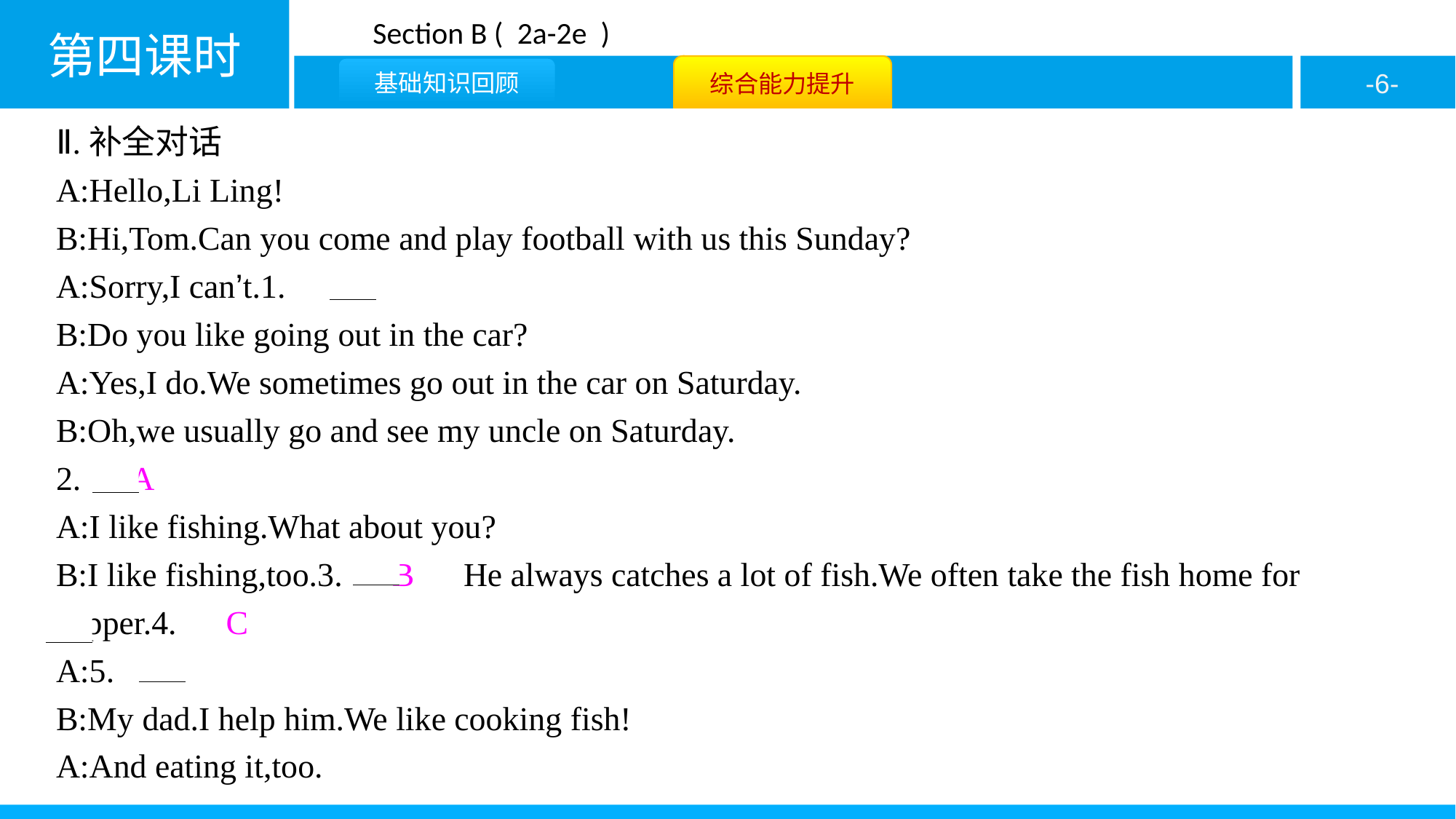

Ⅱ.补全对话
A:Hello,Li Ling!
B:Hi,Tom.Can you come and play football with us this Sunday?
A:Sorry,I can’t.1.　E
B:Do you like going out in the car?
A:Yes,I do.We sometimes go out in the car on Saturday.
B:Oh,we usually go and see my uncle on Saturday.
2.　A
A:I like fishing.What about you?
B:I like fishing,too.3.　B　He always catches a lot of fish.We often take the fish home for supper.4.　C
A:5.　F
B:My dad.I help him.We like cooking fish!
A:And eating it,too.